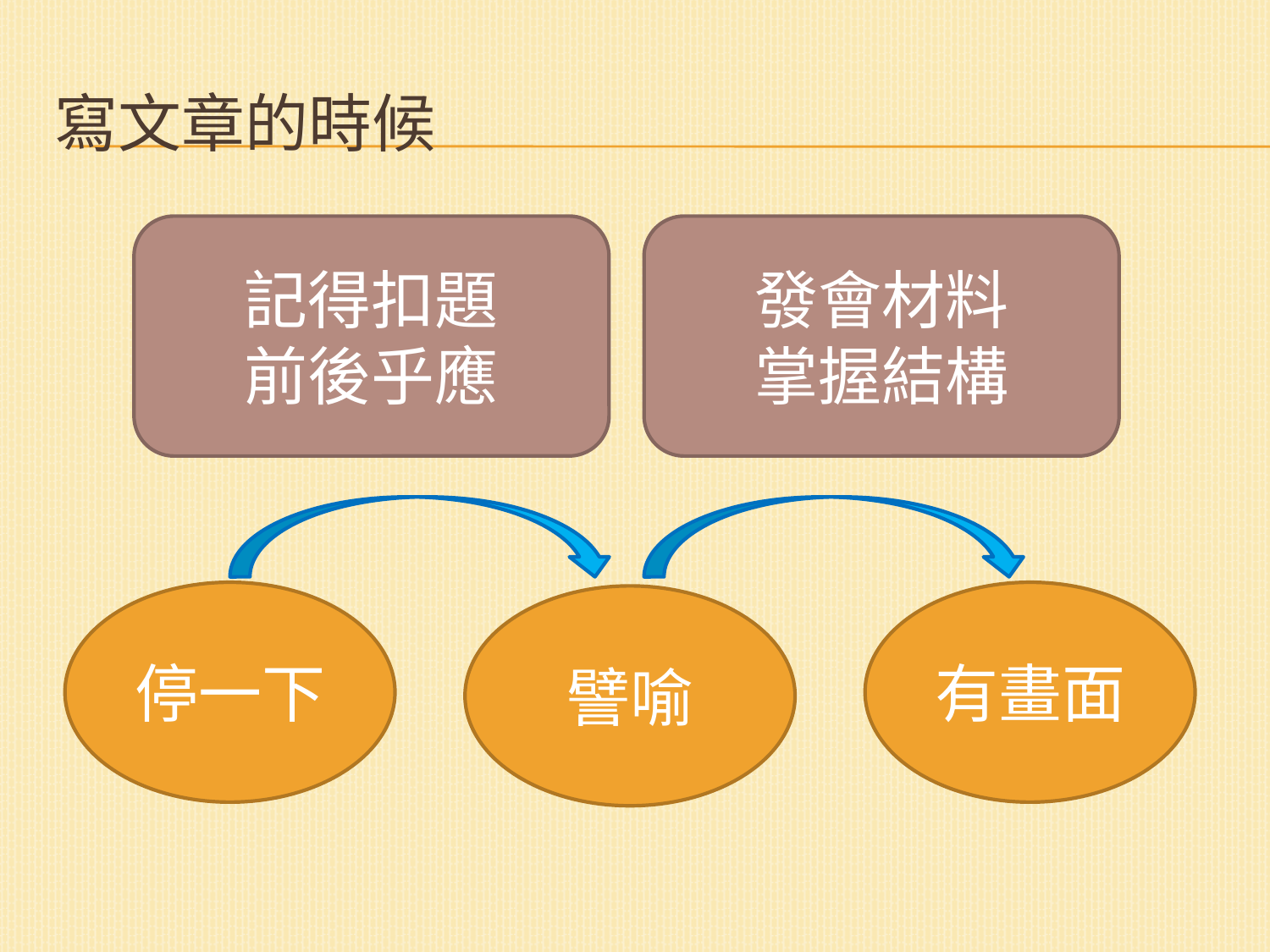

# 寫文章的時候
記得扣題
前後乎應
發會材料
掌握結構

停一下
有畫面
譬喻